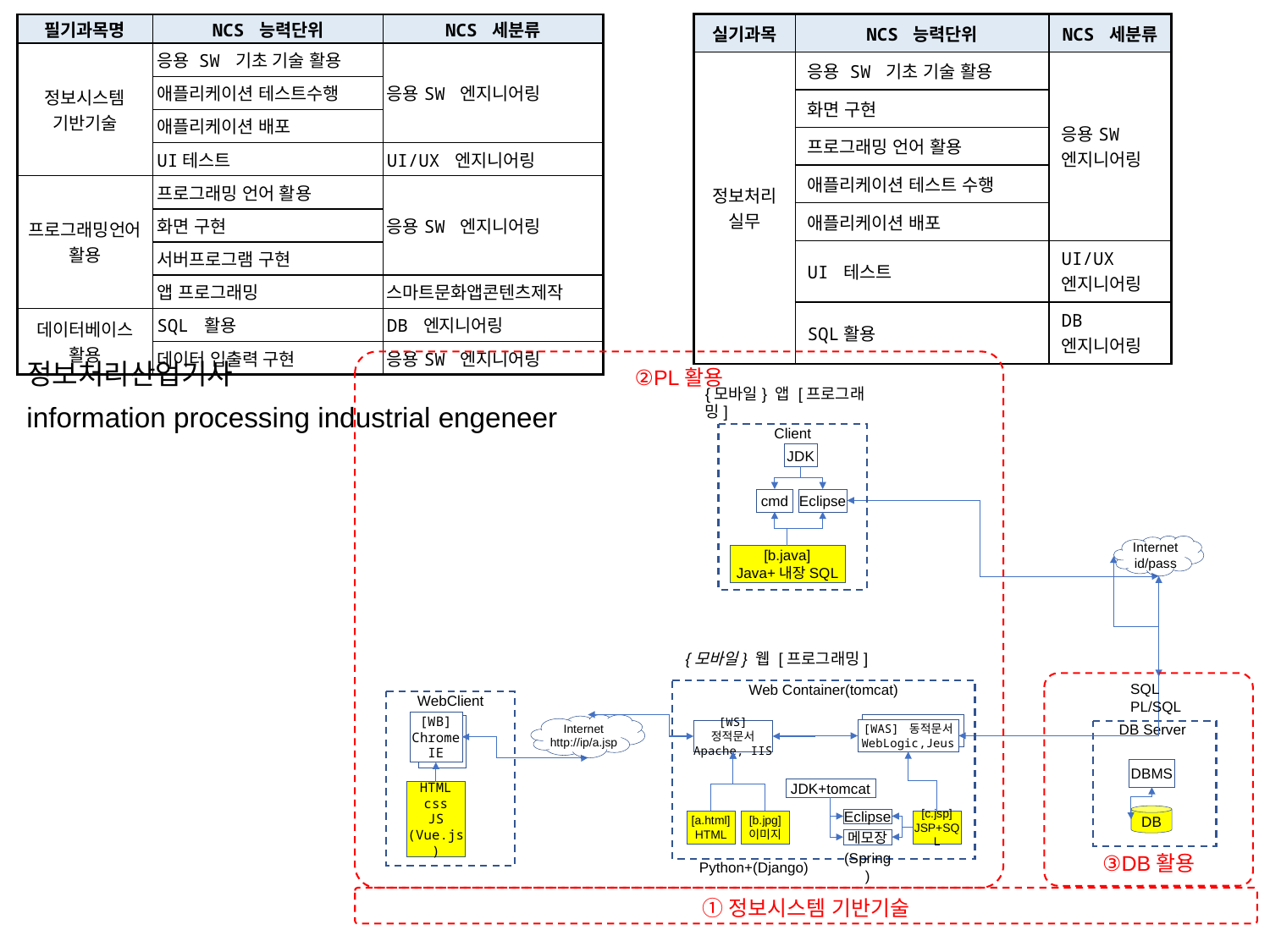

| 실기과목 | NCS 능력단위 | NCS 세분류 |
| --- | --- | --- |
| 정보처리 실무 | 응용 SW 기초 기술 활용 | 응용SW 엔지니어링 |
|  | 화면 구현 |  |
|  | 프로그래밍 언어 활용 |  |
|  | 애플리케이션 테스트 수행 |  |
|  | 애플리케이션 배포 |  |
|  | UI 테스트 | UI/UX 엔지니어링 |
|  | SQL활용 | DB 엔지니어링 |
| 필기과목명 | NCS 능력단위 | NCS 세분류 |
| --- | --- | --- |
| 정보시스템 기반기술 | 응용 SW 기초 기술 활용 | 응용SW 엔지니어링 |
|  | 애플리케이션 테스트수행 |  |
|  | 애플리케이션 배포 |  |
|  | UI테스트 | UI/UX 엔지니어링 |
| 프로그래밍언어 활용 | 프로그래밍 언어 활용 | 응용SW 엔지니어링 |
|  | 화면 구현 |  |
|  | 서버프로그램 구현 |  |
|  | 앱 프로그래밍 | 스마트문화앱콘텐츠제작 |
| 데이터베이스 활용 | SQL 활용 | DB 엔지니어링 |
|  | 데이터 입출력 구현 | 응용SW 엔지니어링 |
②PL활용
정보처리산업기사
information processing industrial engeneer
{모바일} 앱 [프로그래밍]
Client
JDK
cmd
Eclipse
Internet
id/pass
[b.java]
Java+내장SQL
{모바일} 웹 [프로그래밍]
③DB활용
SQL
PL/SQL
Web Container(tomcat)
WebClient
[WB]
Chrome
IE
Internet
http://ip/a.jsp

[WAS] 동적문서
WebLogic,Jeus
[WS] 정적문서
Apache, IIS
DB Server
DBMS
JDK+tomcat
HTML
css
JS
(Vue.js)
DB
Eclipse
[a.html]
HTML
[b.jpg]
이미지
[c.jsp]
JSP+SQL
메모장
(Spring)
Python+(Django)
①정보시스템 기반기술